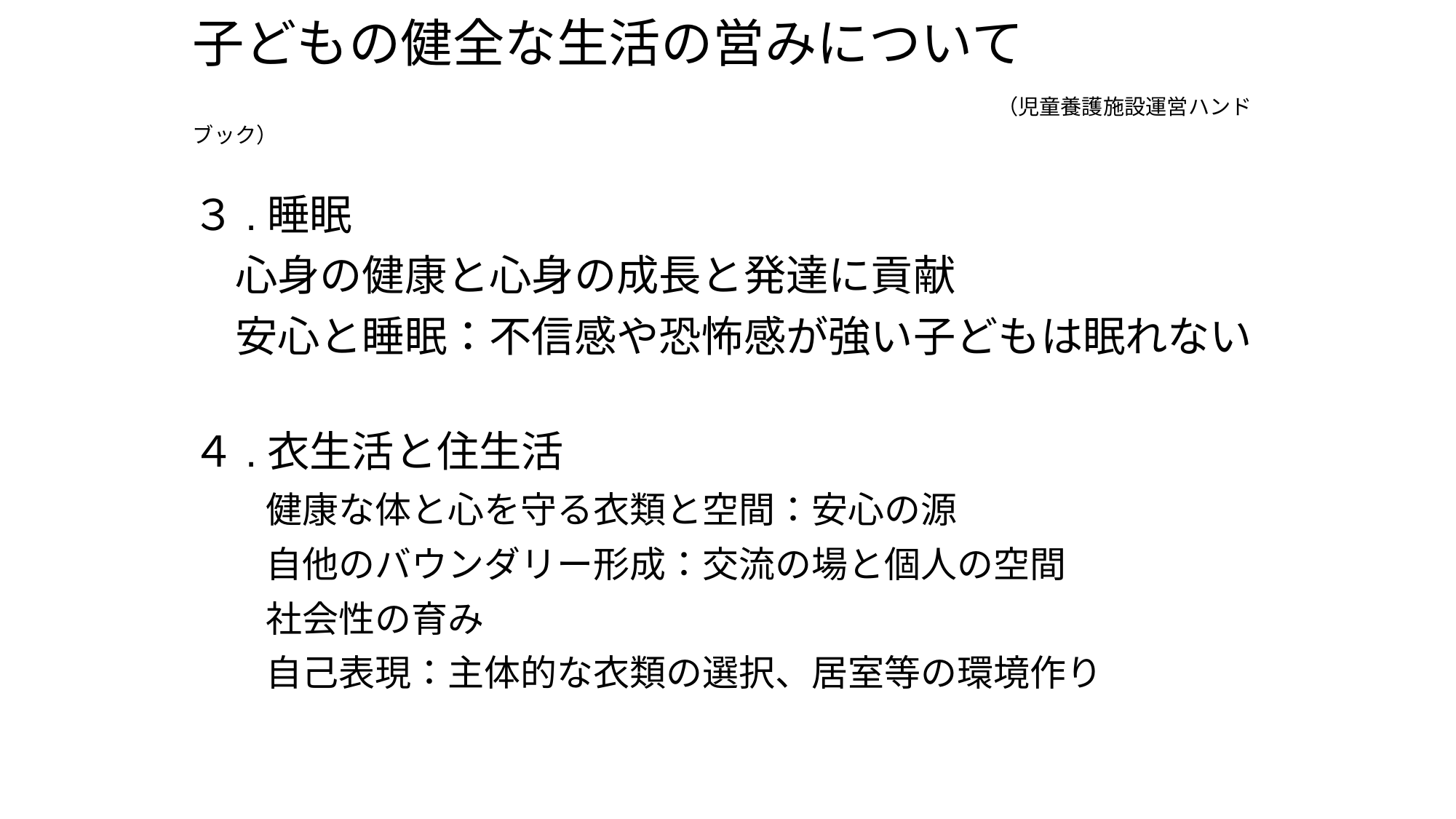

# 子どもの健全な生活の営みについて 　　　　　　　　　　　　　　　　　（児童養護施設運営ハンドブック）

３.睡眠
　心身の健康と心身の成長と発達に貢献
　安心と睡眠：不信感や恐怖感が強い子どもは眠れない

４.衣生活と住生活
　　健康な体と心を守る衣類と空間：安心の源
　　自他のバウンダリー形成：交流の場と個人の空間
　　社会性の育み
　　自己表現：主体的な衣類の選択、居室等の環境作り